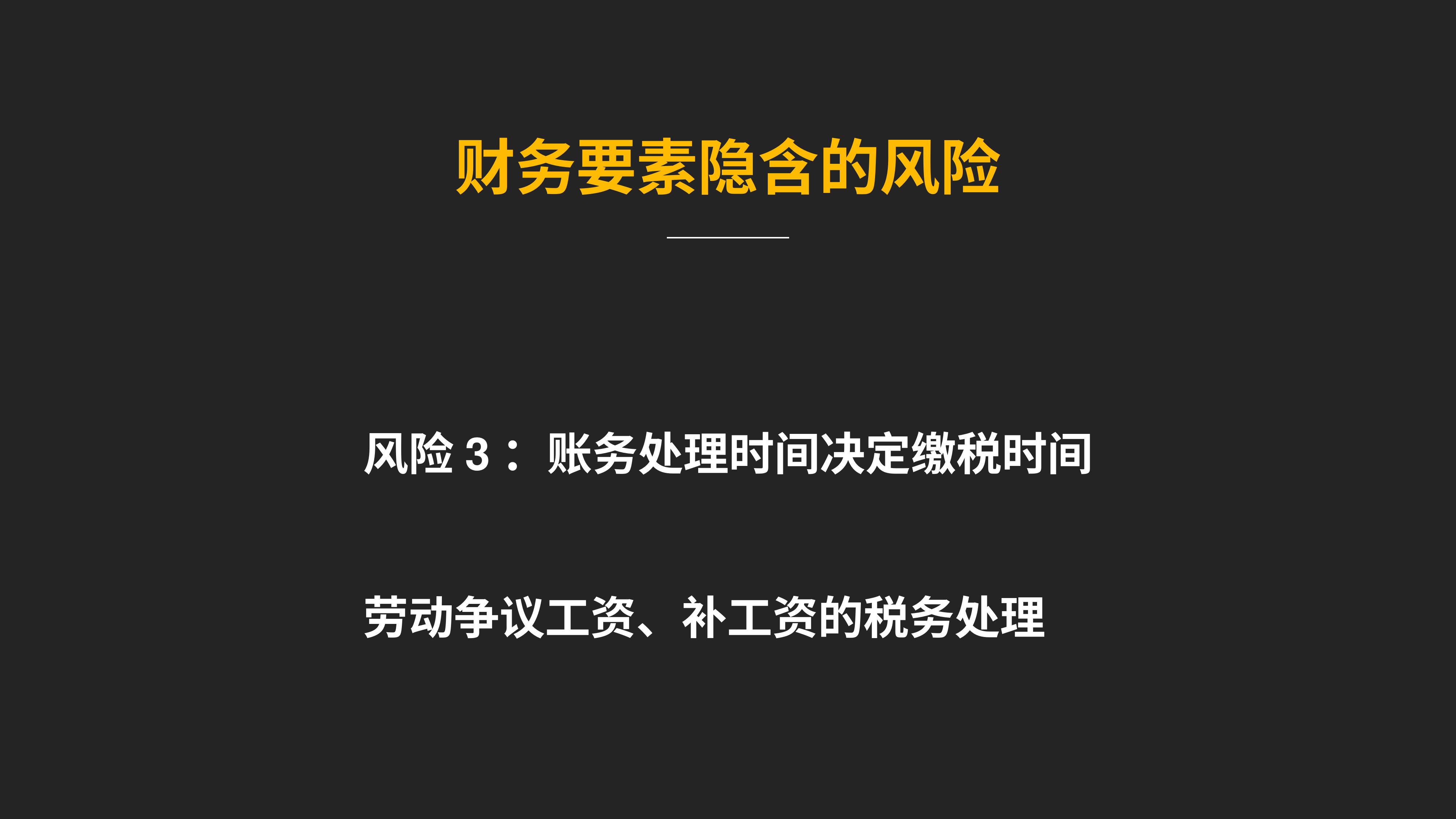

财务要素隐含的风险

风险3：账务处理时间决定缴税时间

劳动争议工资、补工资的税务处理